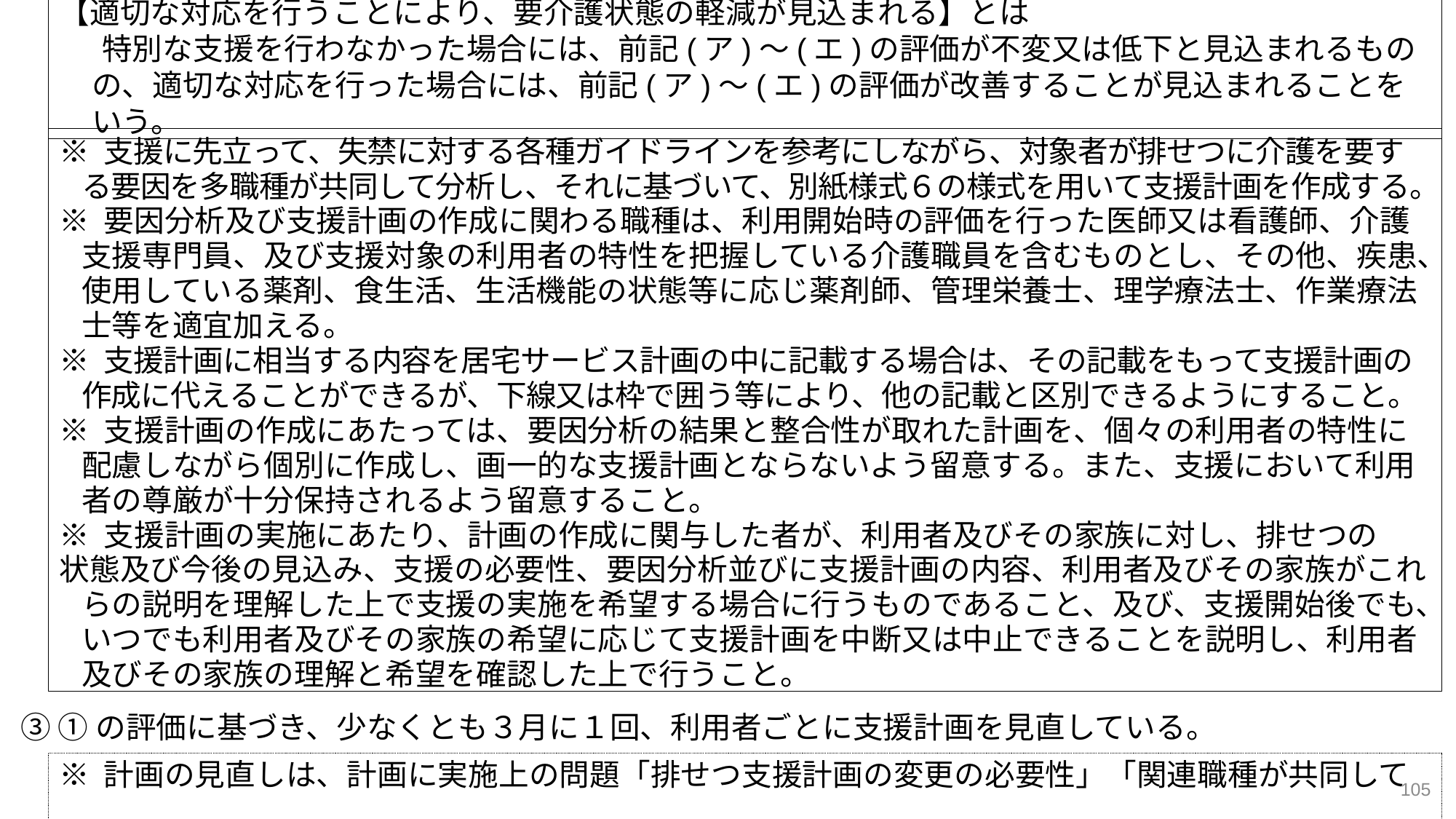

【適切な対応を行うことにより、要介護状態の軽減が見込まれる】とは
特別な支援を行わなかった場合には、前記(ア)～(エ)の評価が不変又は低下と見込まれるものの、適切な対応を行った場合には、前記(ア)～(エ)の評価が改善することが見込まれることをいう。
※ 支援に先立って、失禁に対する各種ガイドラインを参考にしながら、対象者が排せつに介護を要する要因を多職種が共同して分析し、それに基づいて、別紙様式６の様式を用いて支援計画を作成する。
※ 要因分析及び支援計画の作成に関わる職種は、利用開始時の評価を行った医師又は看護師、介護支援専門員、及び支援対象の利用者の特性を把握している介護職員を含むものとし、その他、疾患、使用している薬剤、食生活、生活機能の状態等に応じ薬剤師、管理栄養士、理学療法士、作業療法士等を適宜加える。
※ 支援計画に相当する内容を居宅サービス計画の中に記載する場合は、その記載をもって支援計画の作成に代えることができるが、下線又は枠で囲う等により、他の記載と区別できるようにすること。
※ 支援計画の作成にあたっては、要因分析の結果と整合性が取れた計画を、個々の利用者の特性に配慮しながら個別に作成し、画一的な支援計画とならないよう留意する。また、支援において利用者の尊厳が十分保持されるよう留意すること。
※ 支援計画の実施にあたり、計画の作成に関与した者が、利用者及びその家族に対し、排せつの
状態及び今後の見込み、支援の必要性、要因分析並びに支援計画の内容、利用者及びその家族がこれらの説明を理解した上で支援の実施を希望する場合に行うものであること、及び、支援開始後でも、いつでも利用者及びその家族の希望に応じて支援計画を中断又は中止できることを説明し、利用者及びその家族の理解と希望を確認した上で行うこと。
③ ①の評価に基づき、少なくとも３月に１回、利用者ごとに支援計画を見直している。
※ 計画の見直しは、計画に実施上の問題「排せつ支援計画の変更の必要性」「関連職種が共同して

105